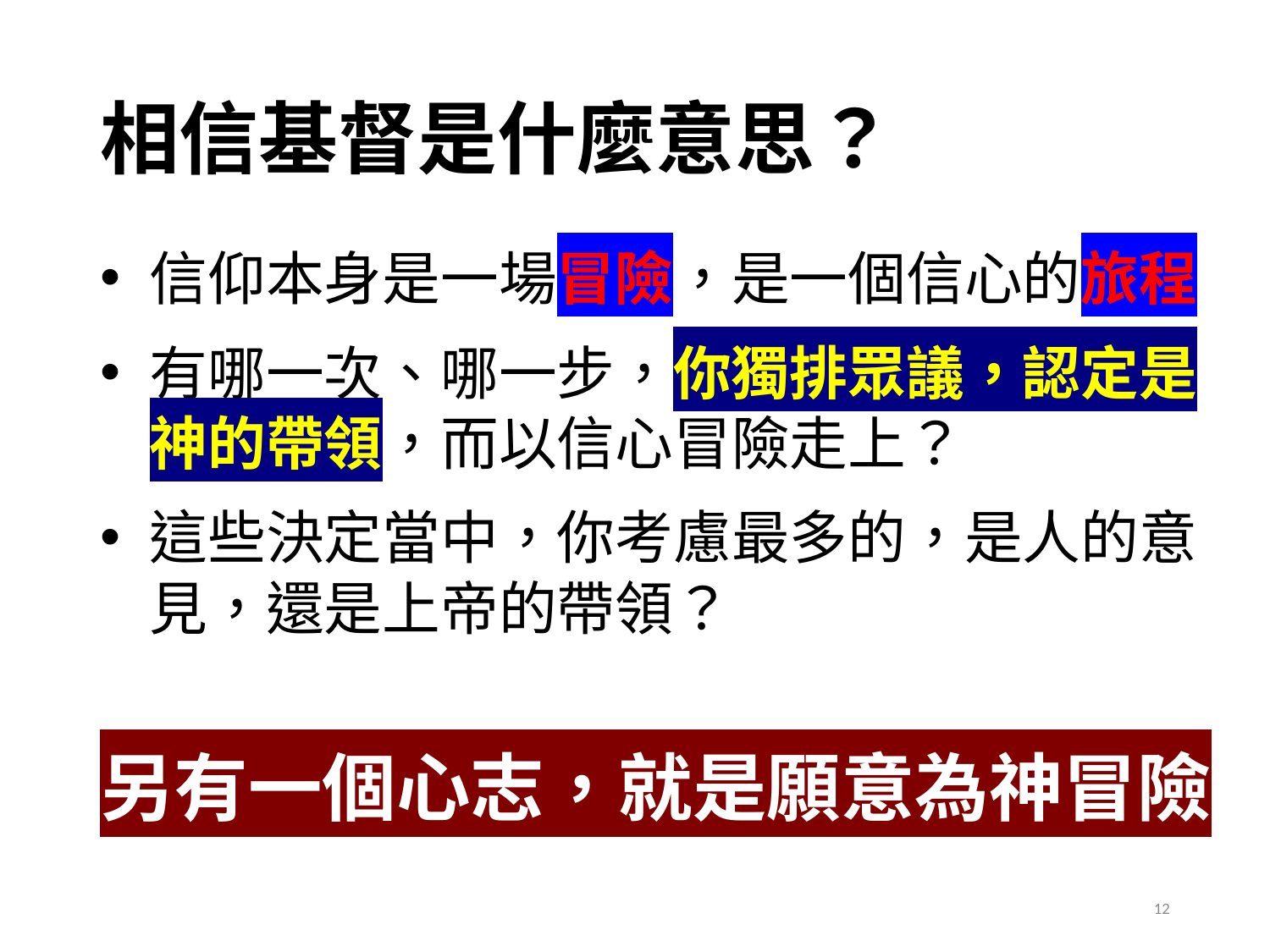

# 相信基督是什麼意思？
信仰本身是一場冒險，是一個信心的旅程
有哪一次、哪一步，你獨排眾議，認定是神的帶領，而以信心冒險走上？
這些決定當中，你考慮最多的，是人的意見，還是上帝的帶領？

另有一個心志，就是願意為神冒險
12